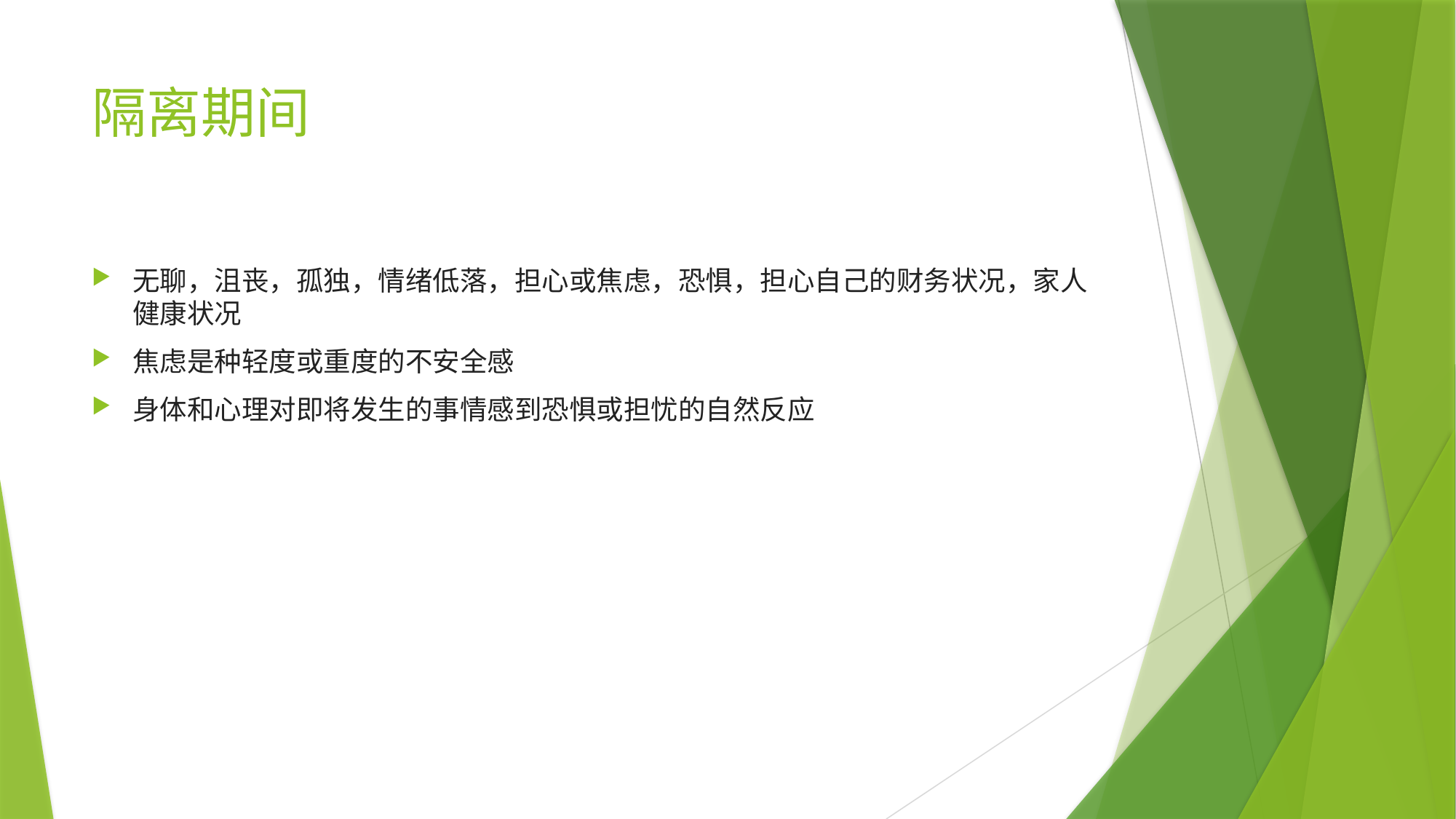

# 隔离期间
无聊，沮丧，孤独，情绪低落，担心或焦虑，恐惧，担心自己的财务状况，家人健康状况
焦虑是种轻度或重度的不安全感
身体和心理对即将发生的事情感到恐惧或担忧的自然反应